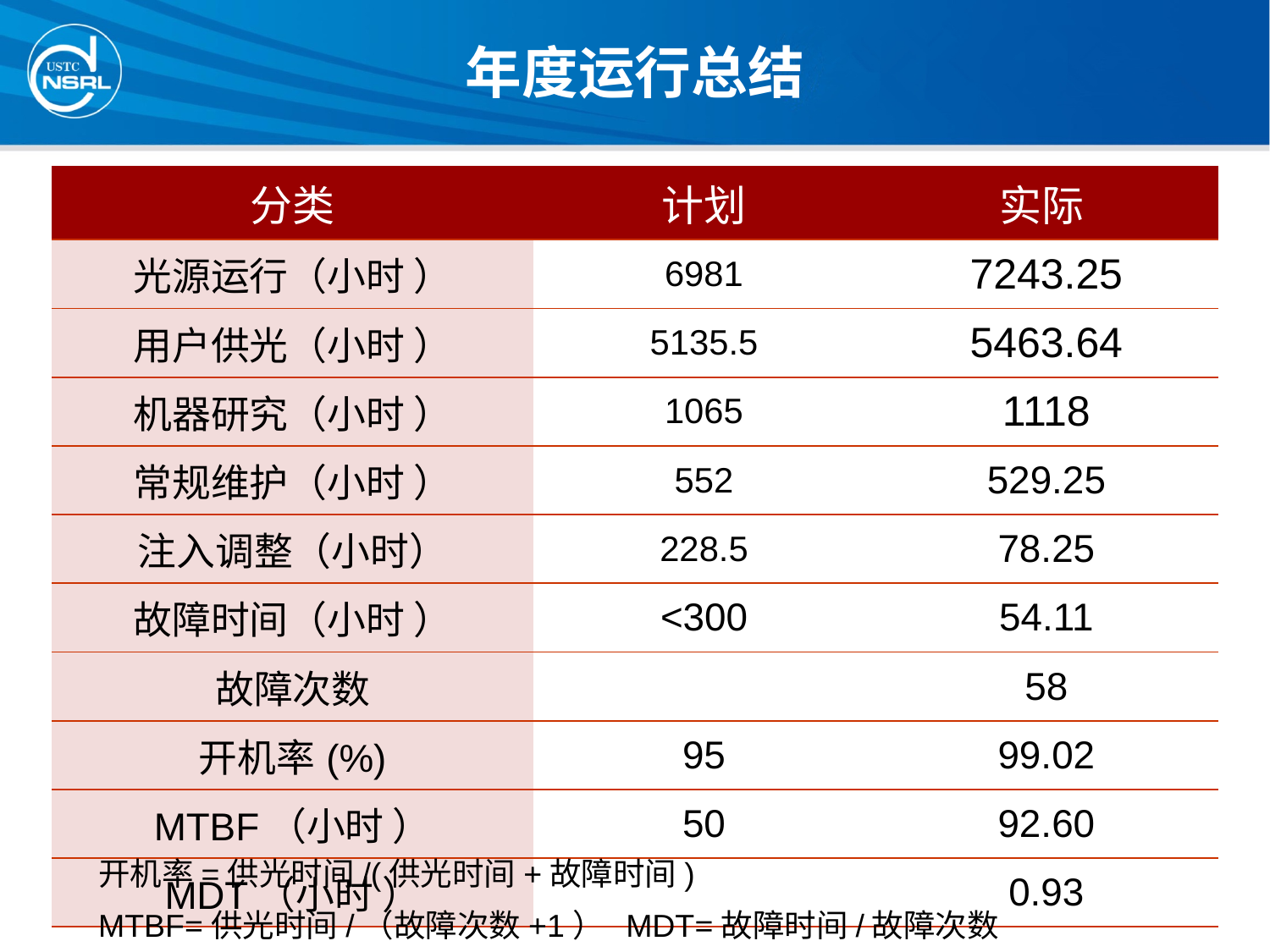

# 年度运行总结
| 分类 | 计划 | 实际 |
| --- | --- | --- |
| 光源运行（小时 ） | 6981 | 7243.25 |
| 用户供光（小时 ） | 5135.5 | 5463.64 |
| 机器研究（小时 ） | 1065 | 1118 |
| 常规维护（小时 ） | 552 | 529.25 |
| 注入调整（小时） | 228.5 | 78.25 |
| 故障时间（小时 ） | <300 | 54.11 |
| 故障次数 |  | 58 |
| 开机率(%) | 95 | 99.02 |
| MTBF（小时 ） | 50 | 92.60 |
| MDT（小时 ） |  | 0.93 |

开机率=供光时间/(供光时间+故障时间)
MTBF=供光时间/（故障次数+1）  MDT=故障时间/故障次数